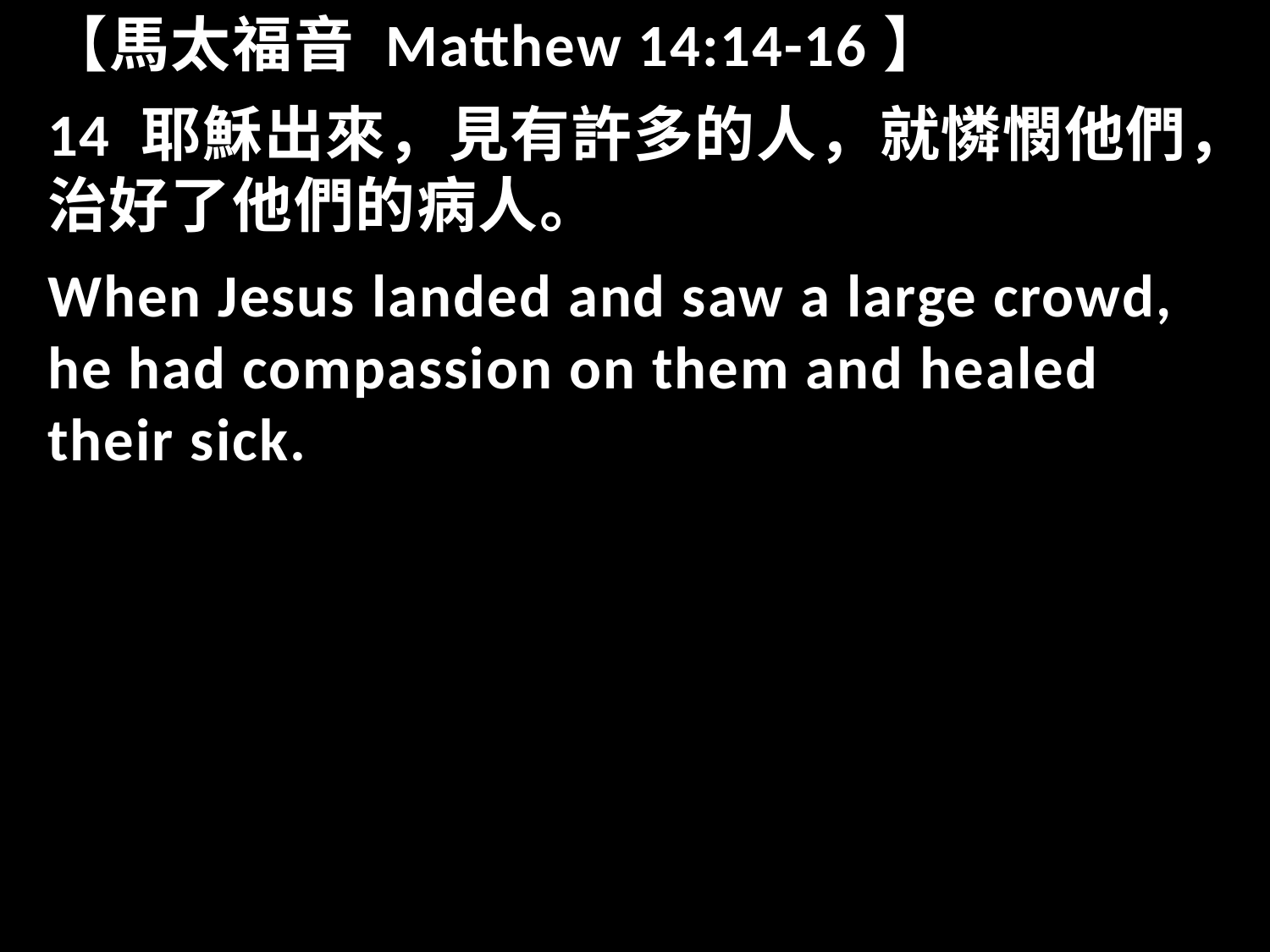

【馬太福音 Matthew 14:14-16】
14 耶穌出來，見有許多的人，就憐憫他們，治好了他們的病人。
When Jesus landed and saw a large crowd, he had compassion on them and healed their sick.